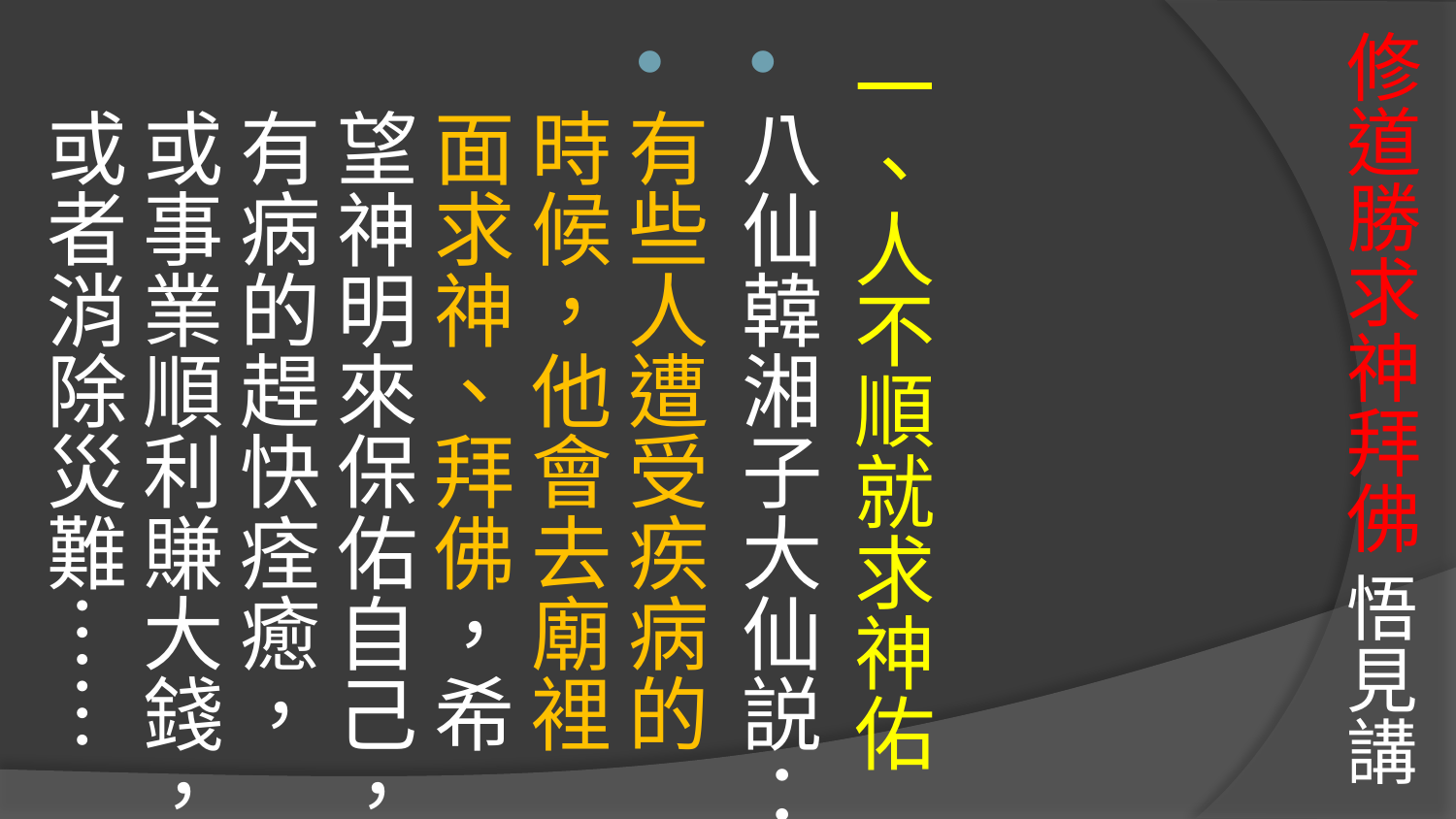

# 修道勝求神拜佛 悟見講
一、人不順就求神佑
八仙韓湘子大仙説：
有些人遭受疾病的時候，他會去廟裡面求神、拜佛，希望神明來保佑自己，有病的趕快痊癒，或事業順利賺大錢，或者消除災難……